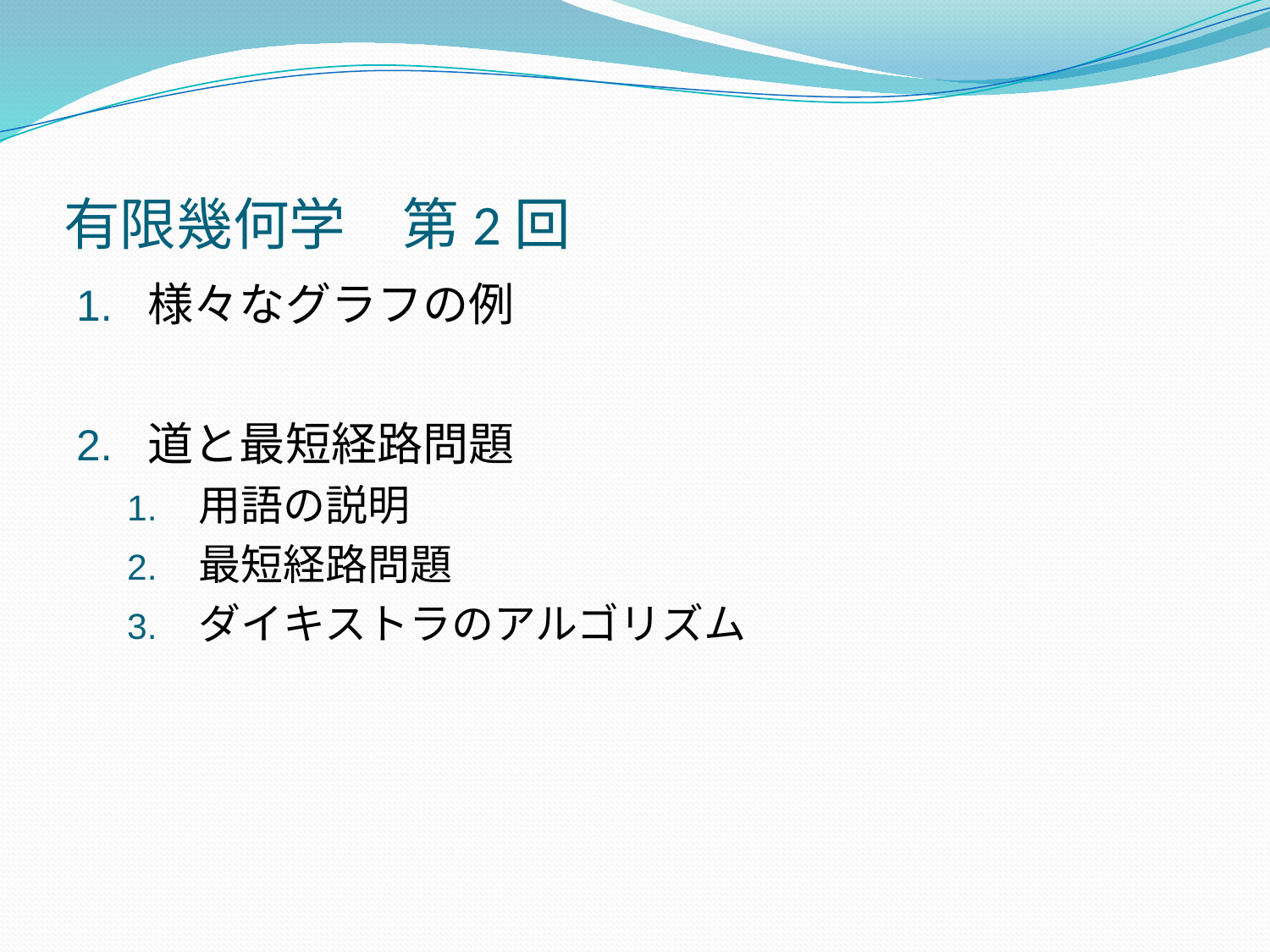

# 有限幾何学　第2回
様々なグラフの例

道と最短経路問題
用語の説明
最短経路問題
ダイキストラのアルゴリズム